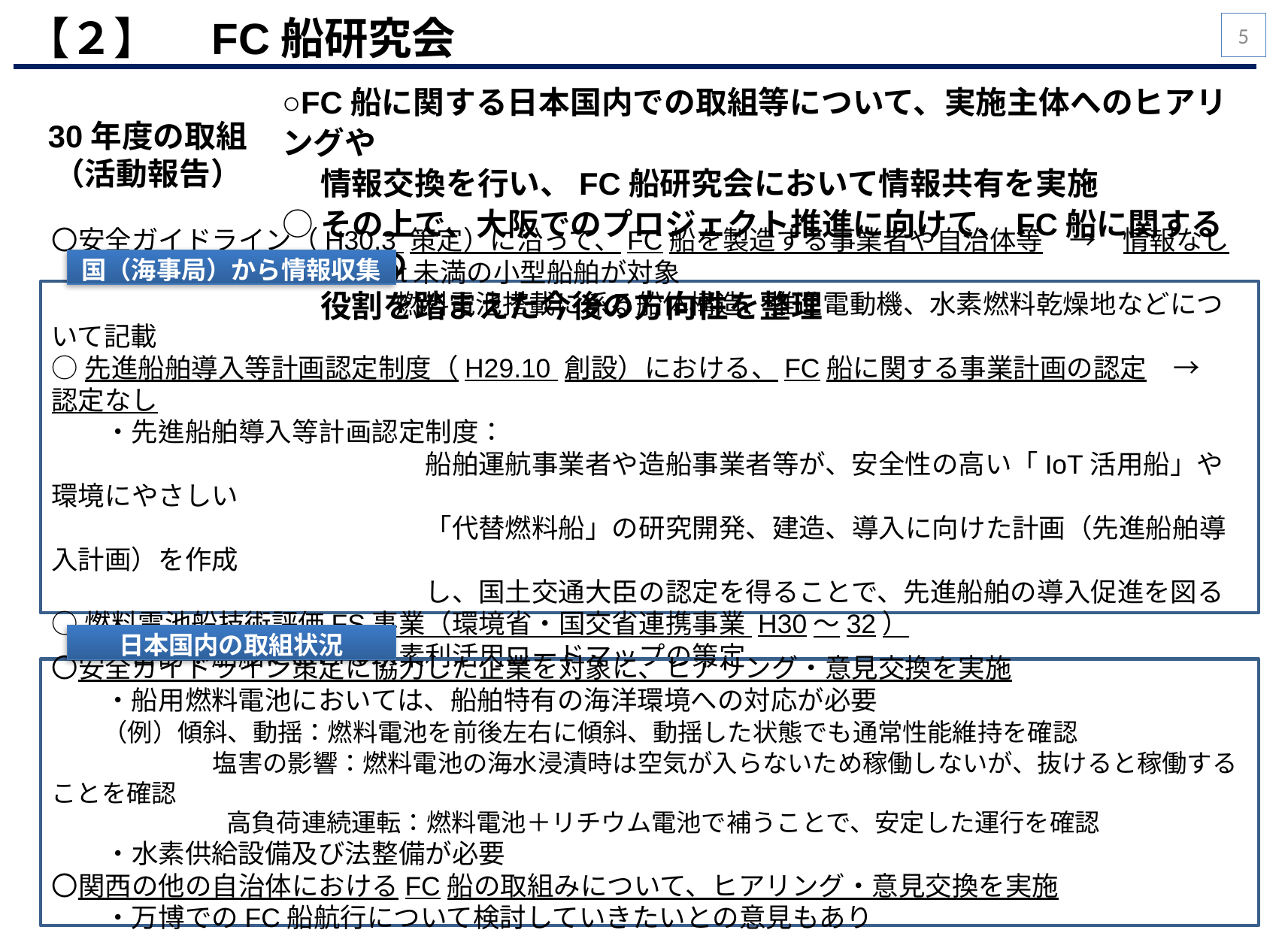

【２】　FC船研究会
5
○FC船に関する日本国内での取組等について、実施主体へのヒアリングや
　 情報交換を行い、FC船研究会において情報共有を実施
○その上で、大阪でのプロジェクト推進に向けて、FC船に関する関係者の
　 役割を踏まえた今後の方向性を整理
30年度の取組
（活動報告）
国（海事局）から情報収集
〇安全ガイドライン（H30.3 策定）に沿って、FC船を製造する事業者や自治体等　→　情報なし
 　 ・安全ガイドライン：20t未満の小型船舶が対象
　　 　　　　　　　　　　   燃料電池搭載に係る船体構造、推進電動機、水素燃料乾燥地などについて記載
○先進船舶導入等計画認定制度（H29.10 創設）における、FC船に関する事業計画の認定　→　認定なし
　　・先進船舶導入等計画認定制度：
　　　　　　　　　　　　　　船舶運航事業者や造船事業者等が、安全性の高い「IoT活用船」や環境にやさしい
　　　　　　　　　　　　　　「代替燃料船」の研究開発、建造、導入に向けた計画（先進船舶導入計画）を作成
　　　　　　　　　　　　　　し、国土交通大臣の認定を得ることで、先進船舶の導入促進を図る
○燃料電池船技術評価FS事業（環境省・国交省連携事業 H30～32）
　　・目的：船舶における水素利活用ロードマップの策定
日本国内の取組状況
〇安全ガイドライン策定に協力した企業を対象に、ヒアリング・意見交換を実施
　　・船用燃料電池においては、船舶特有の海洋環境への対応が必要
   　（例）傾斜、動揺：燃料電池を前後左右に傾斜、動揺した状態でも通常性能維持を確認
　　　　　 　 塩害の影響：燃料電池の海水浸漬時は空気が入らないため稼働しないが、抜けると稼働することを確認
　　　　　　　高負荷連続運転：燃料電池＋リチウム電池で補うことで、安定した運行を確認
　　・水素供給設備及び法整備が必要
〇関西の他の自治体におけるFC船の取組みについて、ヒアリング・意見交換を実施
　　・万博でのFC船航行について検討していきたいとの意見もあり